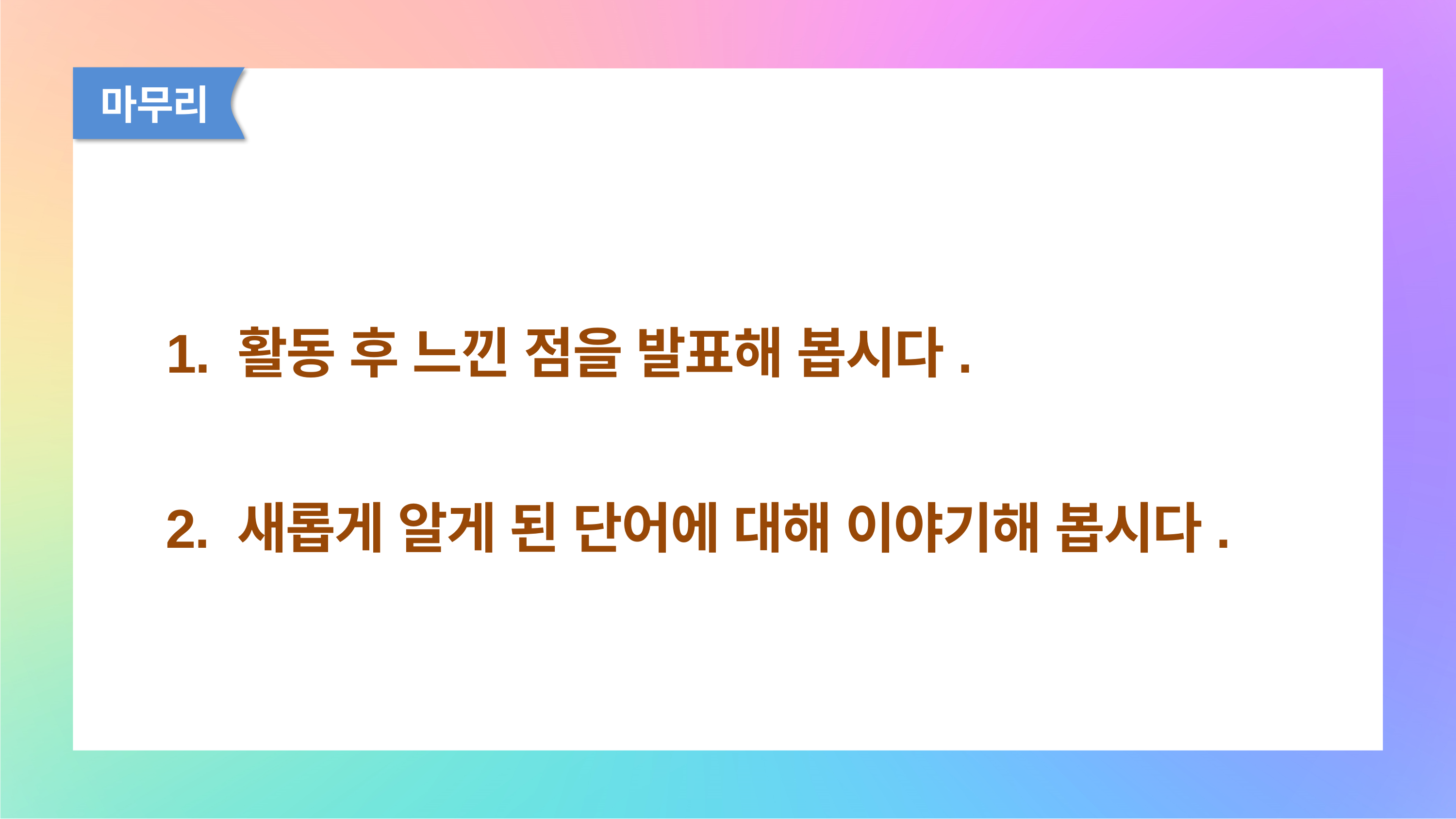

마무리
1. 활동 후 느낀 점을 발표해 봅시다.

2. 새롭게 알게 된 단어에 대해 이야기해 봅시다.